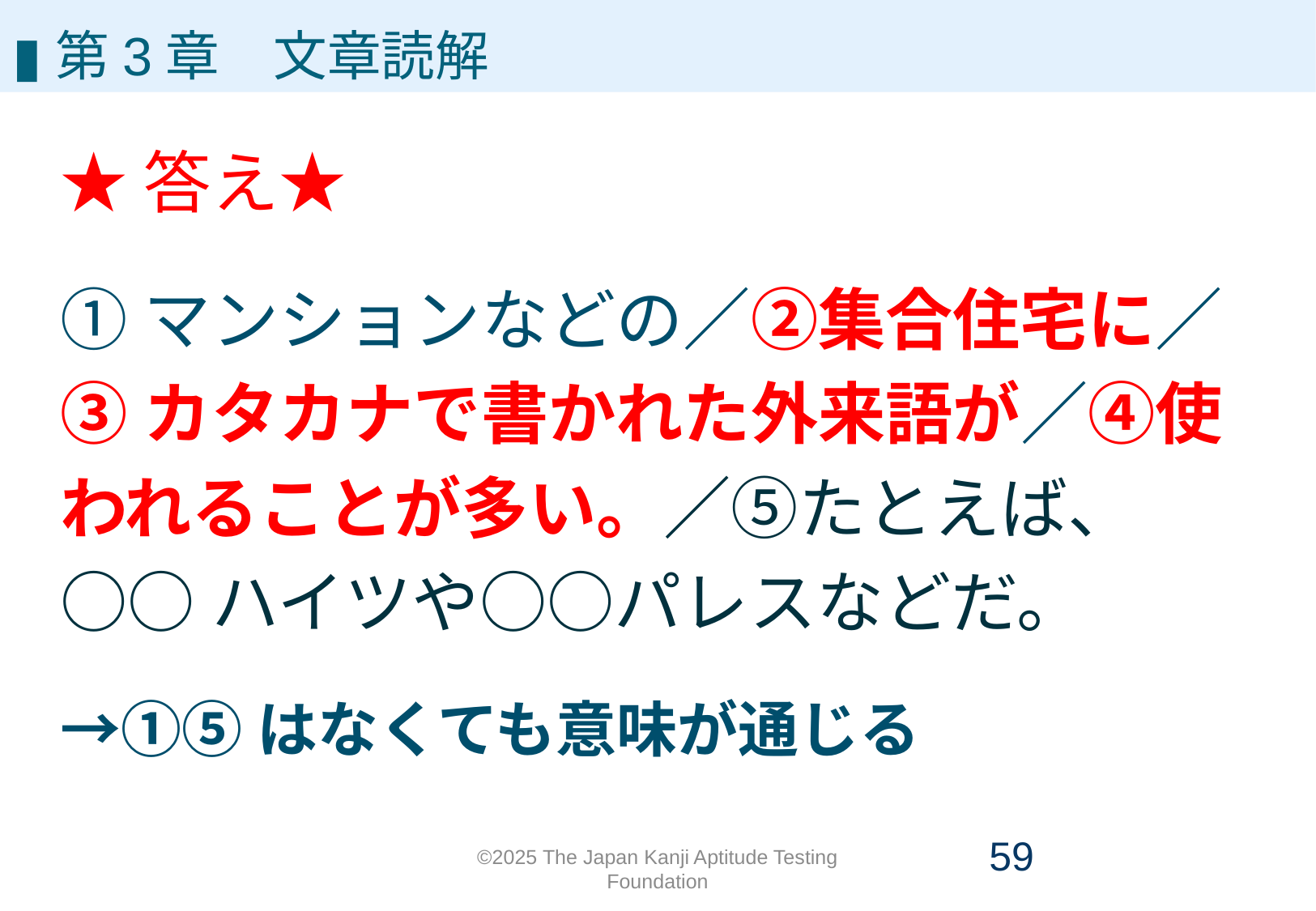

▮第3章　文章読解
★答え★

①マンションなどの／②集合住宅に／
③カタカナで書かれた外来語が／④使
われることが多い。／⑤たとえば、
○○ハイツや○○パレスなどだ。

→①⑤はなくても意味が通じる

©2025 The Japan Kanji Aptitude Testing Foundation
59